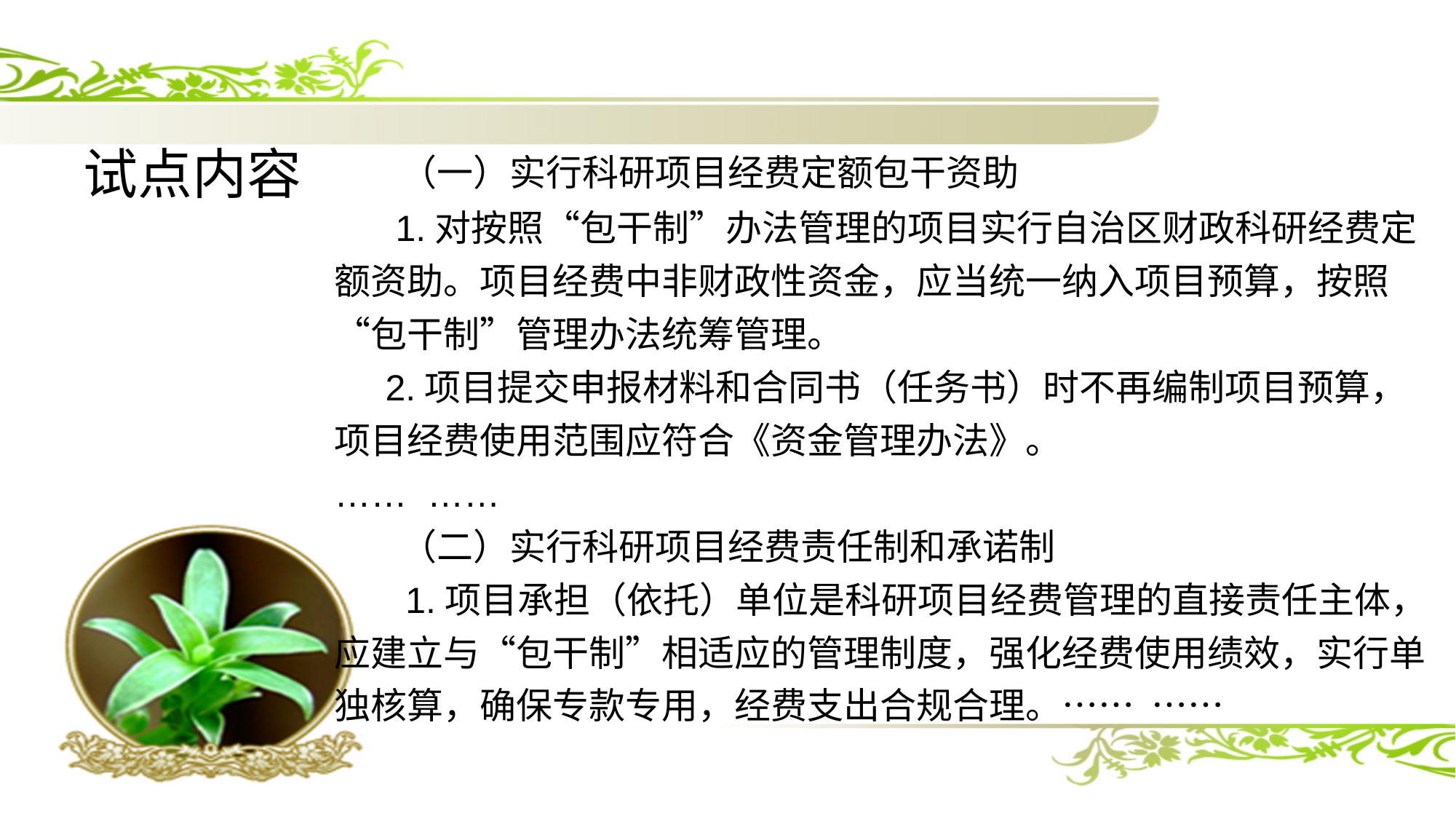

# 试点内容
     （一）实行科研项目经费定额包干资助
      1.对按照“包干制”办法管理的项目实行自治区财政科研经费定额资助。项目经费中非财政性资金，应当统一纳入项目预算，按照“包干制”管理办法统筹管理。
     2.项目提交申报材料和合同书（任务书）时不再编制项目预算，项目经费使用范围应符合《资金管理办法》。
……  ……
       （二）实行科研项目经费责任制和承诺制
       1.项目承担（依托）单位是科研项目经费管理的直接责任主体，应建立与“包干制”相适应的管理制度，强化经费使用绩效，实行单独核算，确保专款专用，经费支出合规合理。……  ……